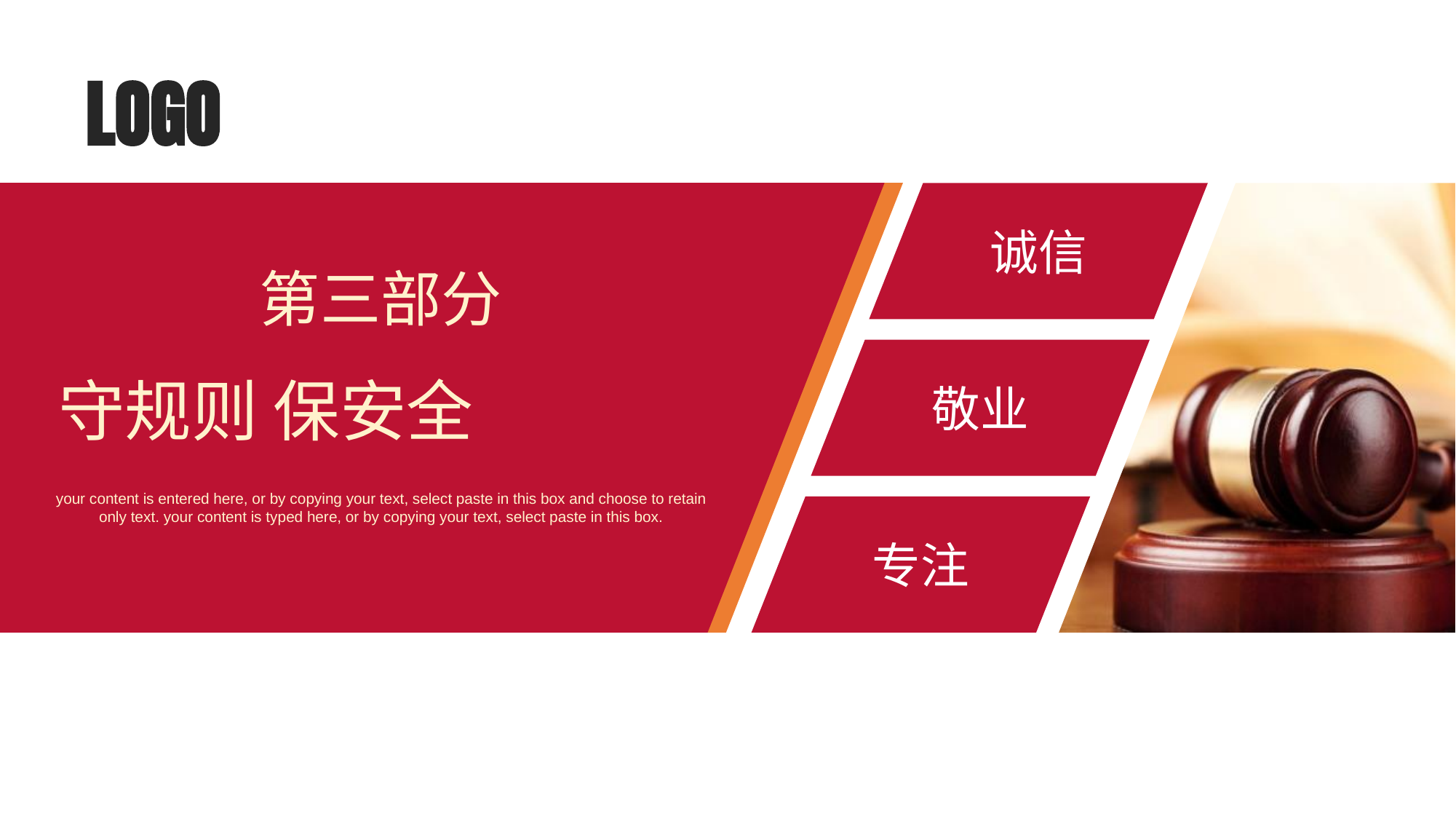

LOGO

诚信
第三部分
敬业
守规则 保安全
your content is entered here, or by copying your text, select paste in this box and choose to retain only text. your content is typed here, or by copying your text, select paste in this box.
专注